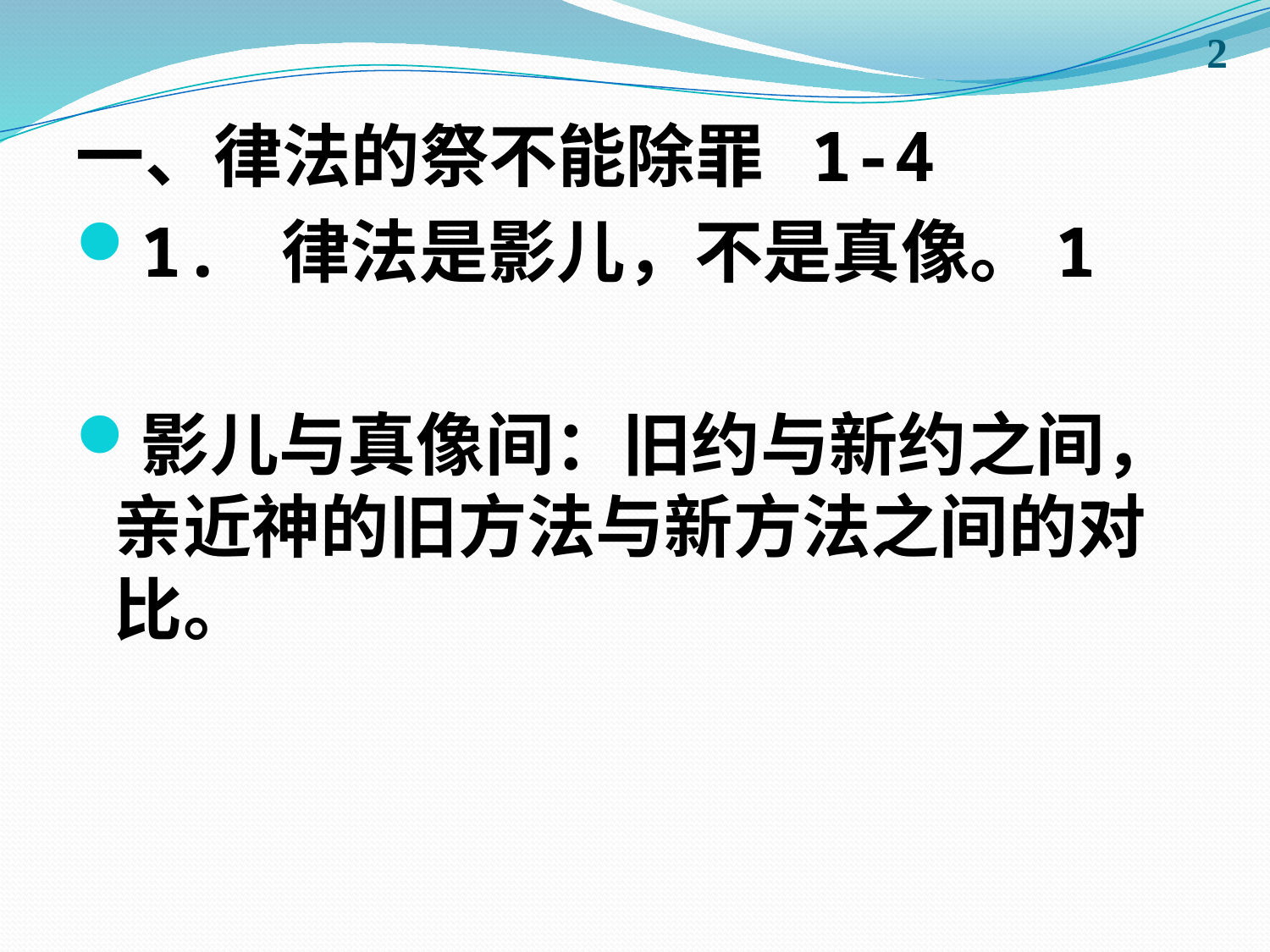

2
一、律法的祭不能除罪  1-4
1. 律法是影儿，不是真像。1

影儿与真像间：旧约与新约之间，亲近神的旧方法与新方法之间的对比。